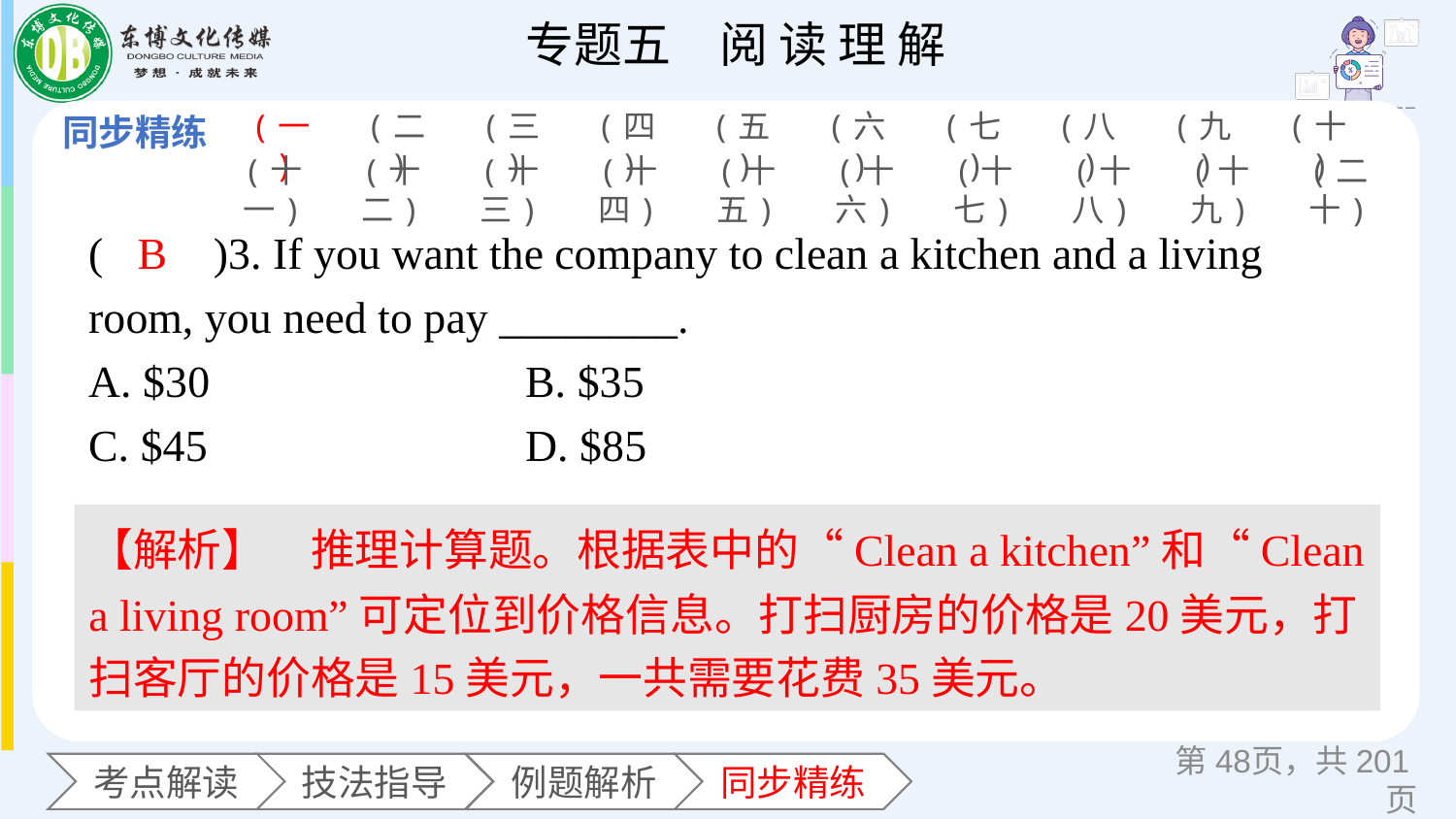

(一)
(二)
(三)
(四)
(五)
(六)
(七)
(八)
(九)
(十)
(十一)
(十二)
(十三)
(十四)
(十五)
(十六)
(十七)
(十八)
(十九)
(二十)
(　　)3. If you want the company to clean a kitchen and a living room, you need to pay ________.
A. $30    		B. $35
C. $45    		D. $85
B
【解析】　推理计算题。根据表中的“Clean a kitchen”和“Clean a living room”可定位到价格信息。打扫厨房的价格是20美元，打扫客厅的价格是15美元，一共需要花费35美元。
第48页，共201页